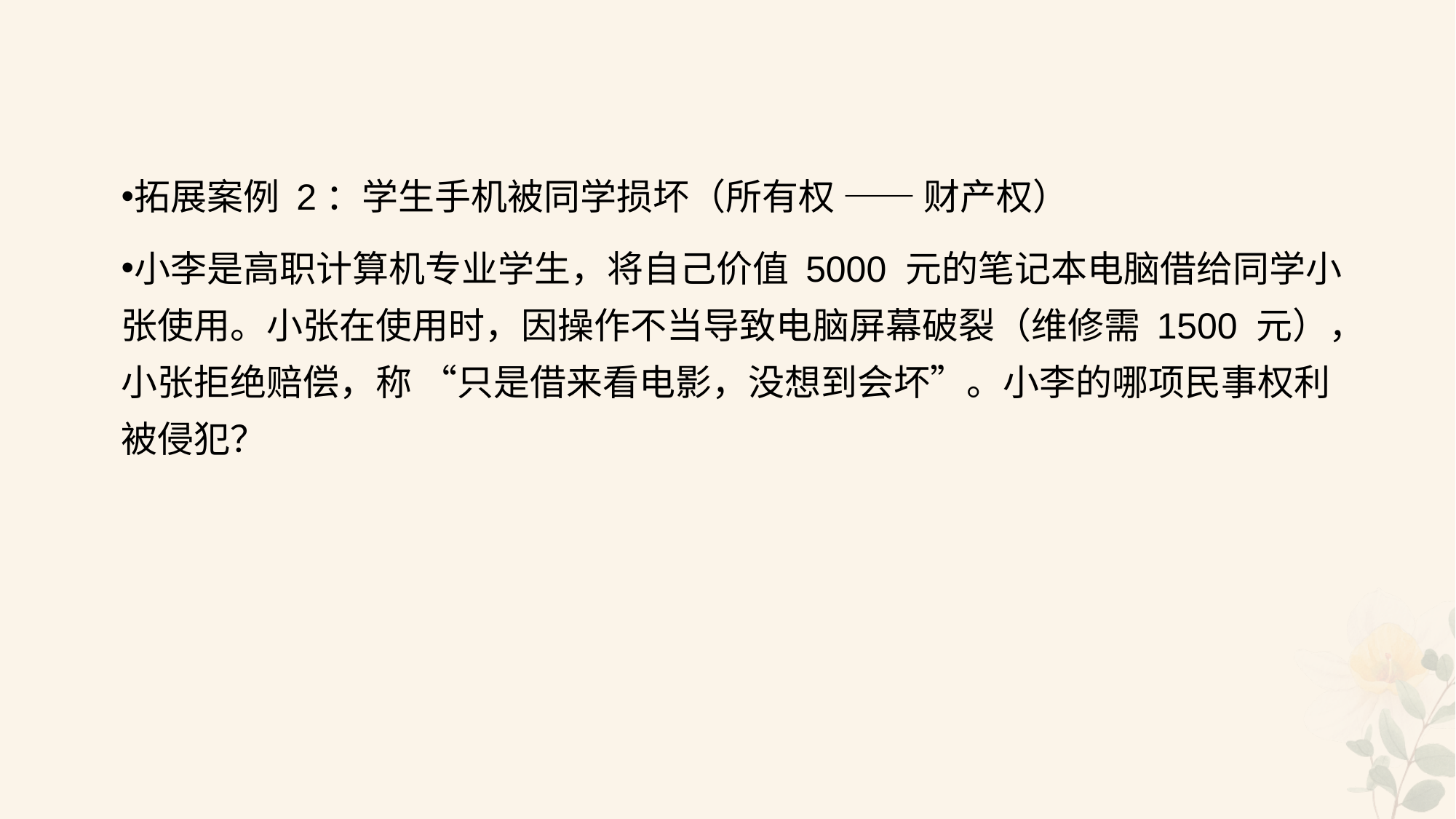

#
拓展案例 2：学生手机被同学损坏（所有权 —— 财产权）
小李是高职计算机专业学生，将自己价值 5000 元的笔记本电脑借给同学小张使用。小张在使用时，因操作不当导致电脑屏幕破裂（维修需 1500 元），小张拒绝赔偿，称 “只是借来看电影，没想到会坏”。小李的哪项民事权利被侵犯？